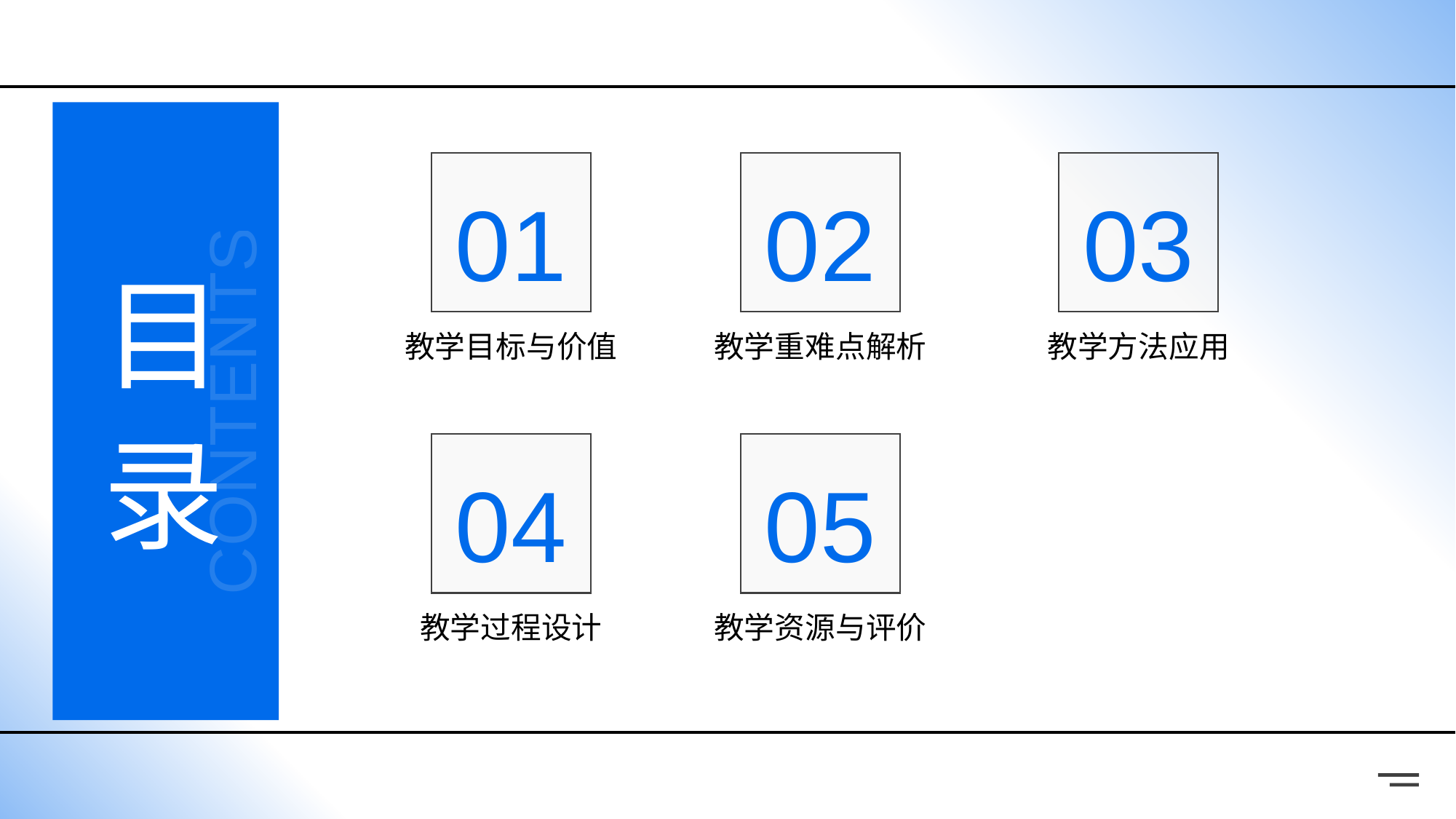

01
02
03

目
录
教学目标与价值
教学重难点解析
教学方法应用
CONTENTS

04
05

教学过程设计
教学资源与评价